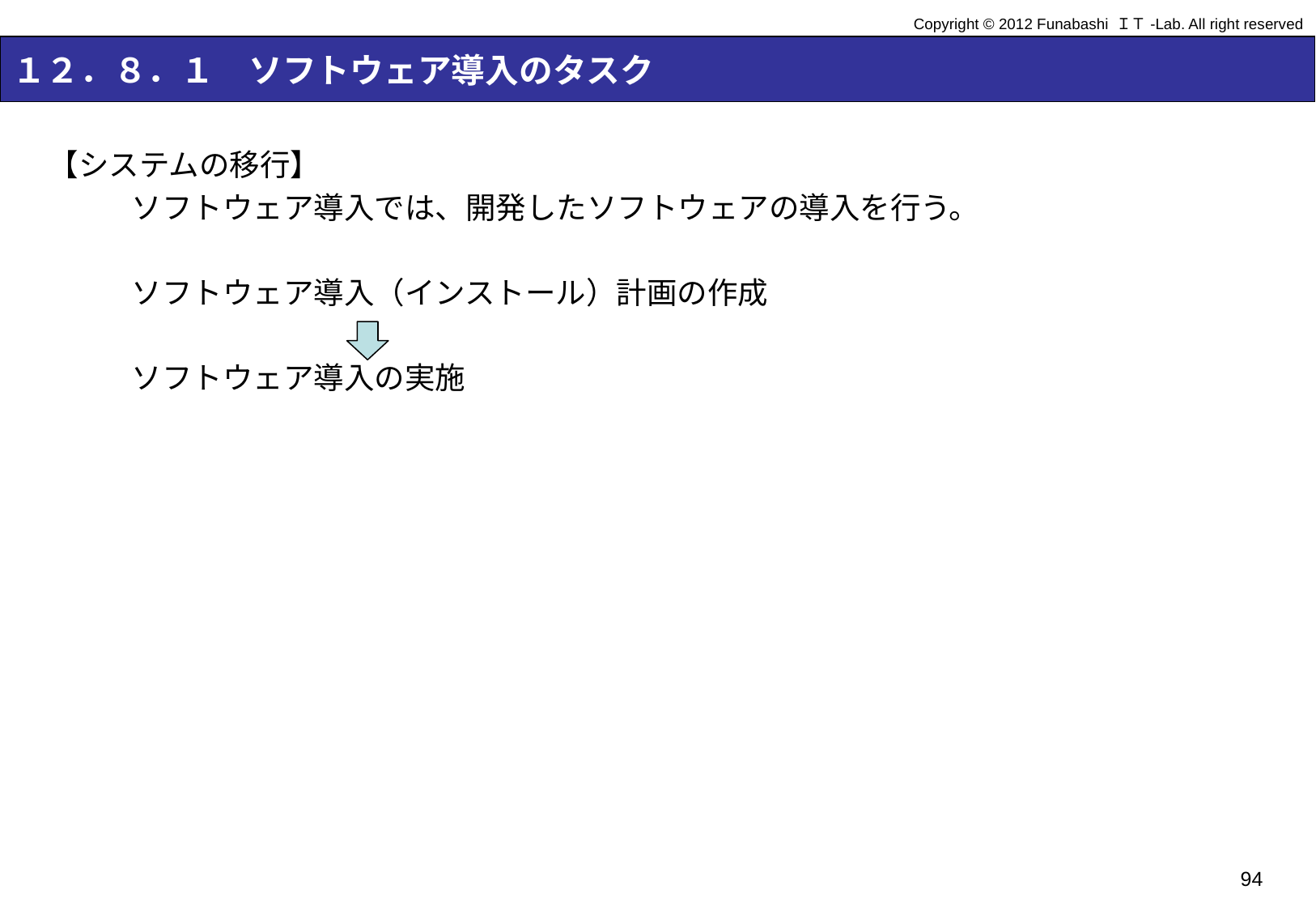

Copyright © 2012 Funabashi ＩＴ-Lab. All right reserved
# １２．８．１　ソフトウェア導入のタスク
【システムの移行】
ソフトウェア導入では、開発したソフトウェアの導入を行う。

ソフトウェア導入（インストール）計画の作成

ソフトウェア導入の実施

94